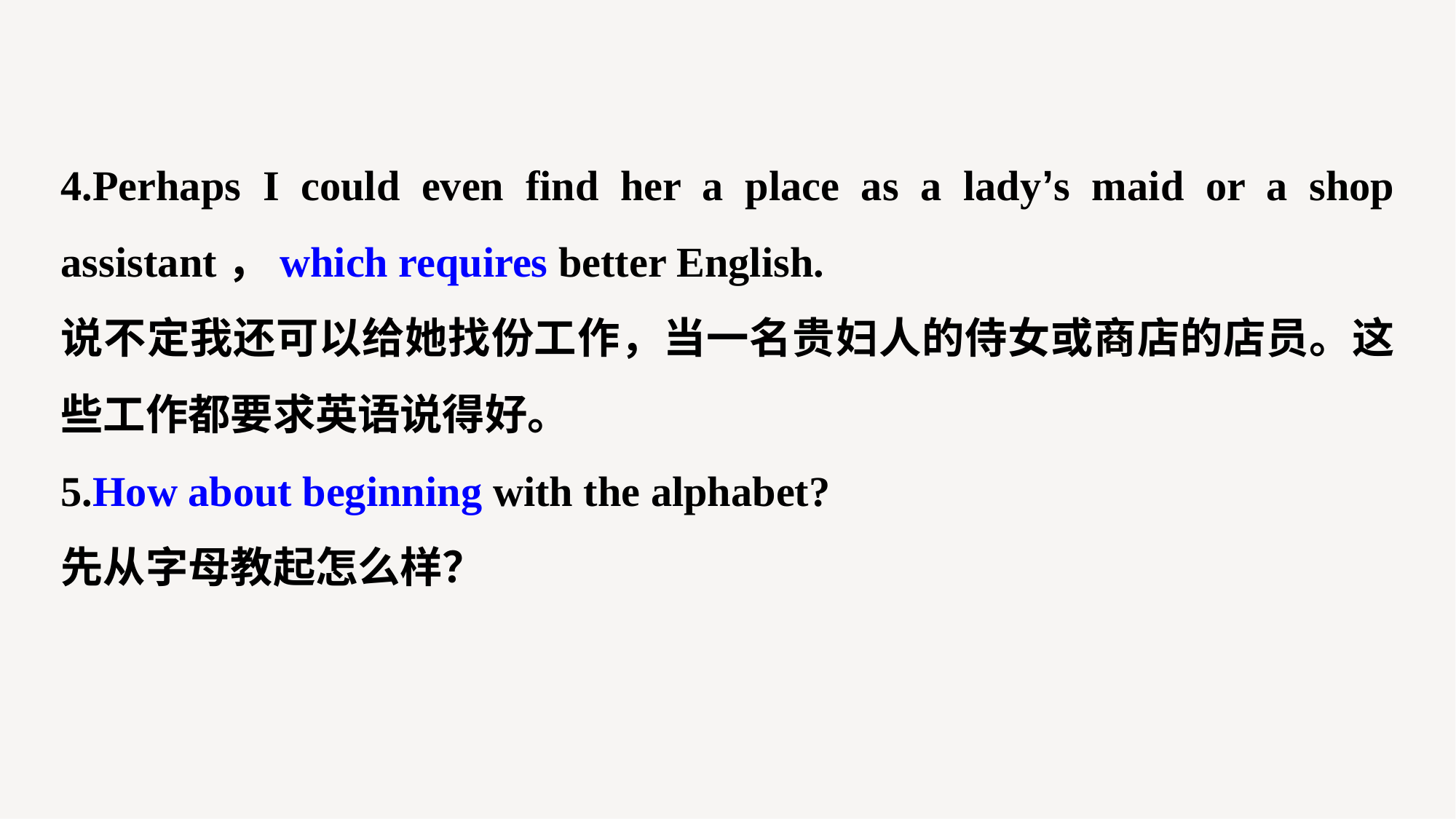

4.Perhaps I could even find her a place as a lady’s maid or a shop assistant，which requires better English.
说不定我还可以给她找份工作，当一名贵妇人的侍女或商店的店员。这些工作都要求英语说得好。
5.How about beginning with the alphabet?
先从字母教起怎么样？